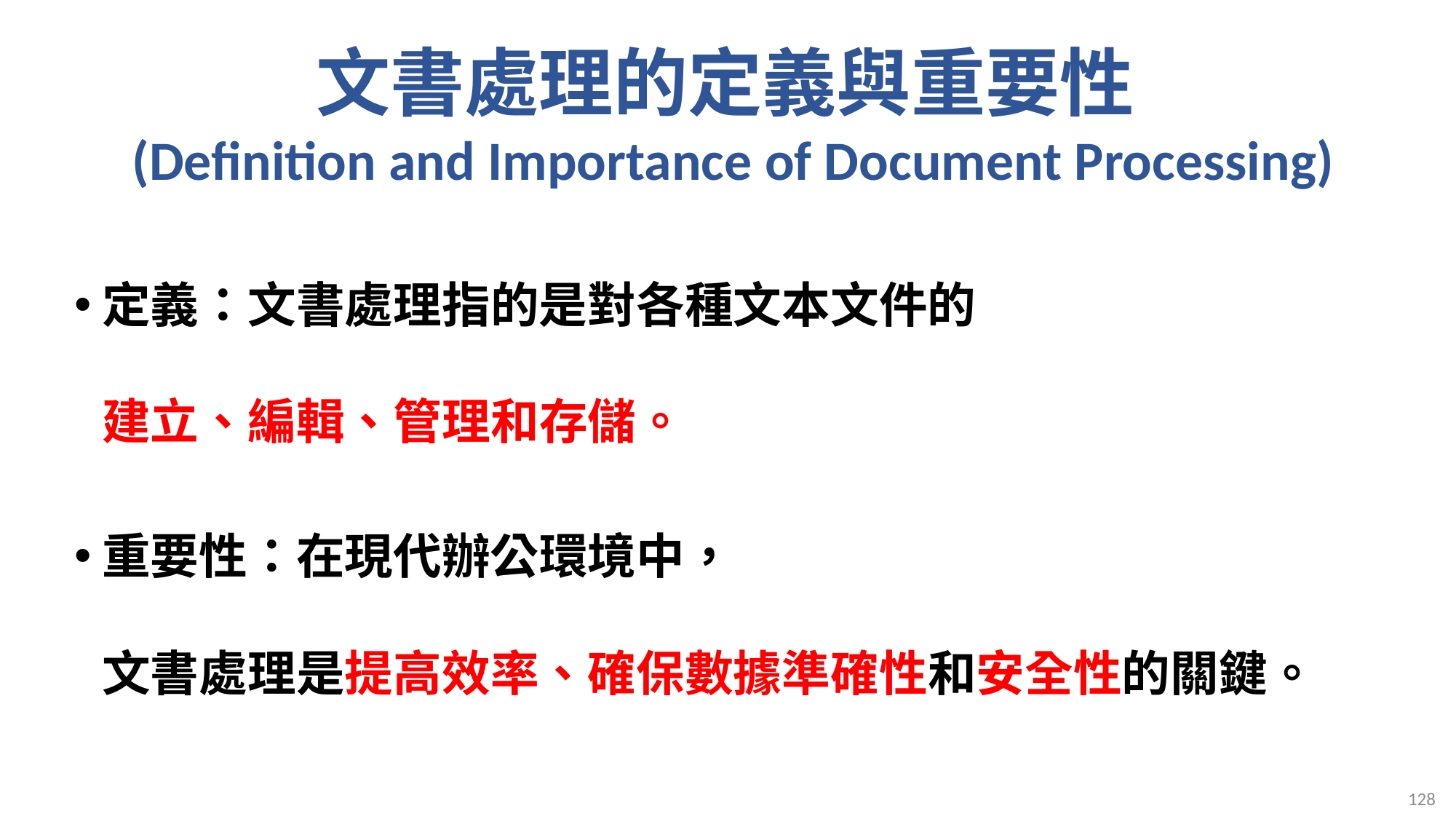

# 文書處理的定義與重要性 (Definition and Importance of Document Processing)
定義：文書處理指的是對各種文本文件的
建立、編輯、管理和存儲。
重要性：在現代辦公環境中，
文書處理是提高效率、確保數據準確性和安全性的關鍵。

128